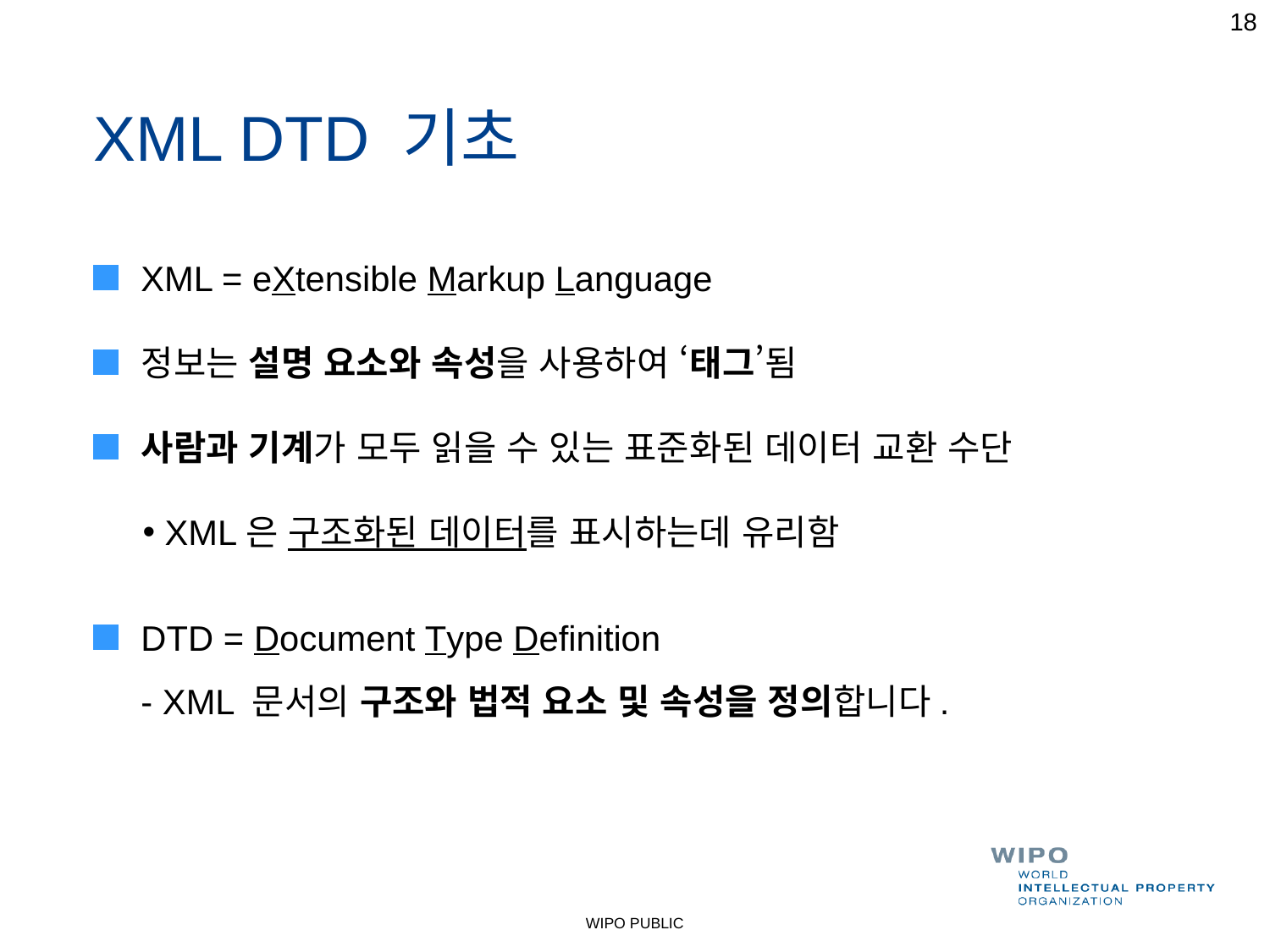

18
XML DTD 기초
XML = eXtensible Markup Language

정보는 설명 요소와 속성을 사용하여 ‘태그’됨

사람과 기계가 모두 읽을 수 있는 표준화된 데이터 교환 수단

 XML은 구조화된 데이터를 표시하는데 유리함

DTD = Document Type Definition
- XML 문서의 구조와 법적 요소 및 속성을 정의합니다.